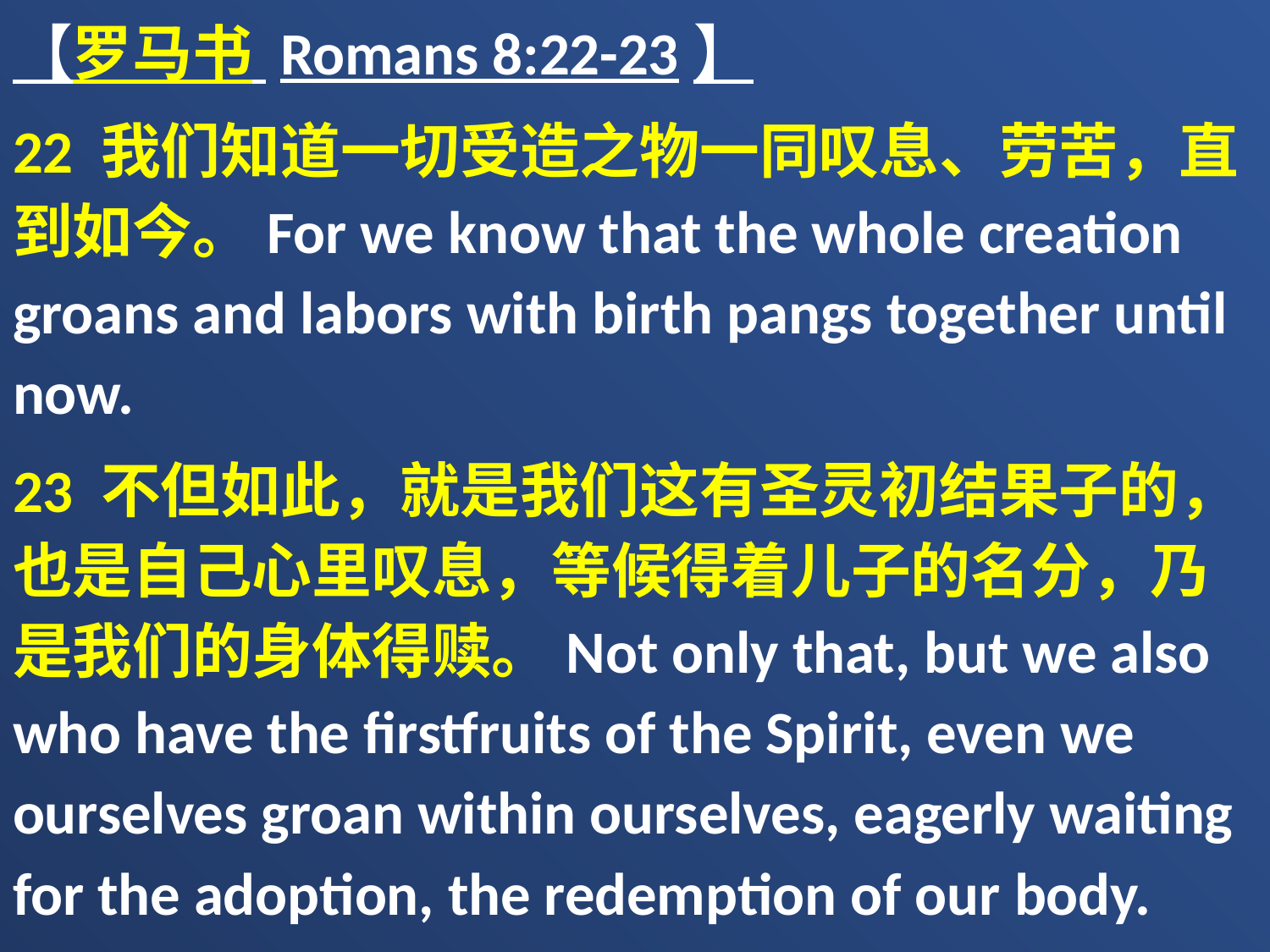

【罗马书 Romans 8:22-23】
22 我们知道一切受造之物一同叹息、劳苦，直到如今。For we know that the whole creation groans and labors with birth pangs together until now.
23 不但如此，就是我们这有圣灵初结果子的，也是自己心里叹息，等候得着儿子的名分，乃是我们的身体得赎。Not only that, but we also who have the firstfruits of the Spirit, even we ourselves groan within ourselves, eagerly waiting for the adoption, the redemption of our body.